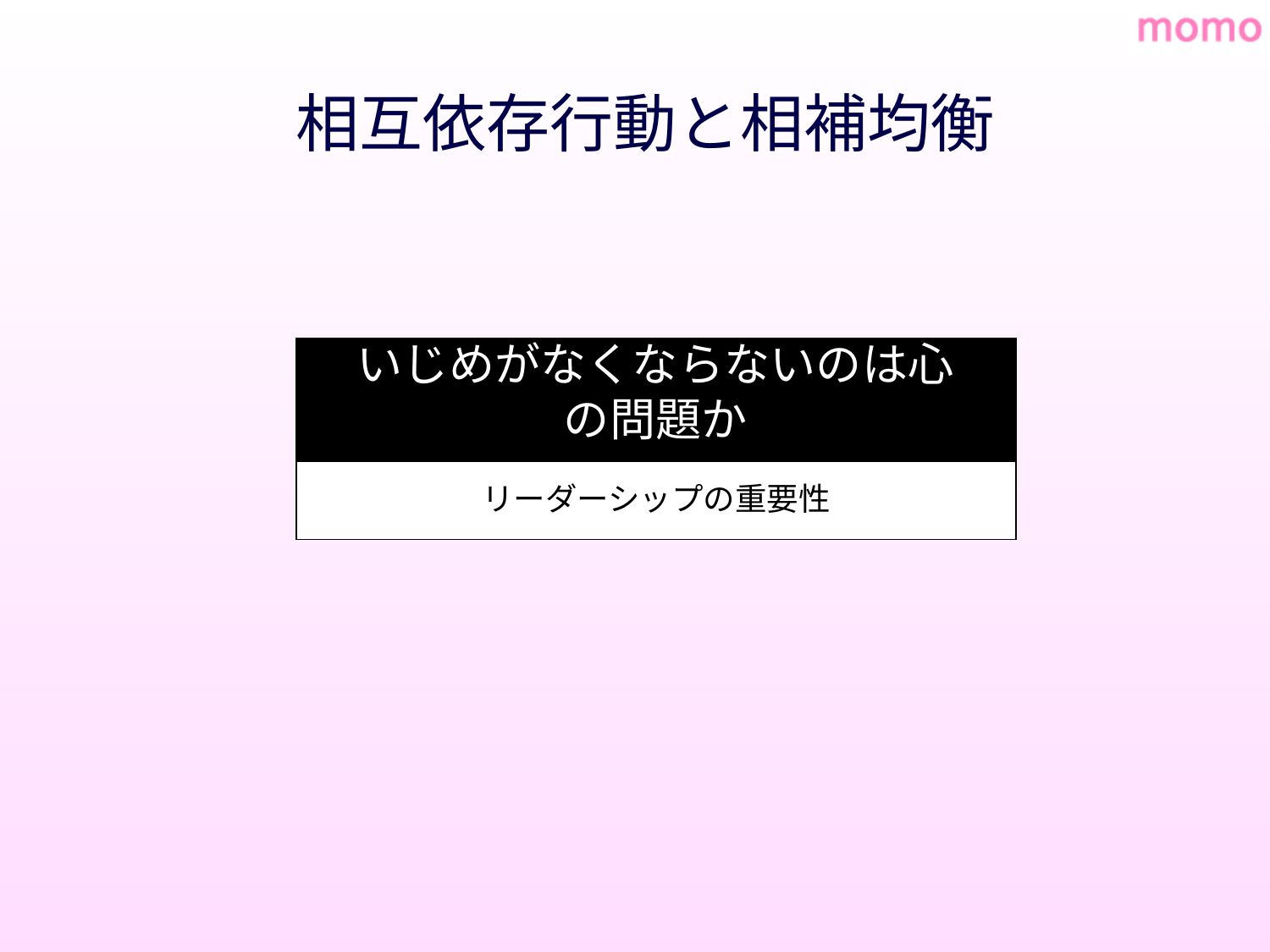

相互依存行動と相補均衡
# いじめがなくならないのは心の問題か

リーダーシップの重要性